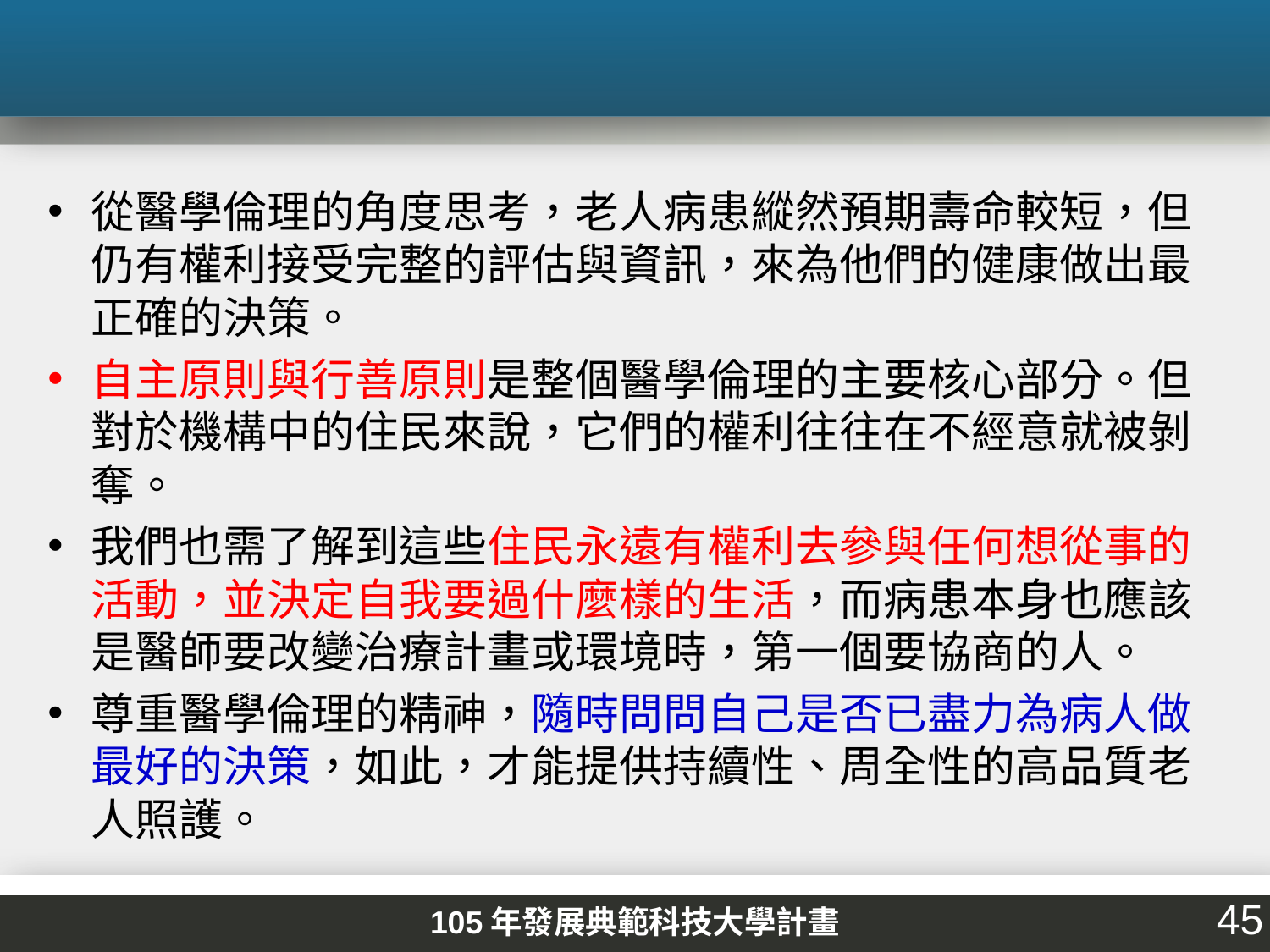

從醫學倫理的角度思考，老人病患縱然預期壽命較短，但仍有權利接受完整的評估與資訊，來為他們的健康做出最正確的決策。
自主原則與行善原則是整個醫學倫理的主要核心部分。但對於機構中的住民來說，它們的權利往往在不經意就被剝奪。
我們也需了解到這些住民永遠有權利去參與任何想從事的活動，並決定自我要過什麼樣的生活，而病患本身也應該是醫師要改變治療計畫或環境時，第一個要協商的人。
尊重醫學倫理的精神，隨時問問自己是否已盡力為病人做最好的決策，如此，才能提供持續性、周全性的高品質老人照護。